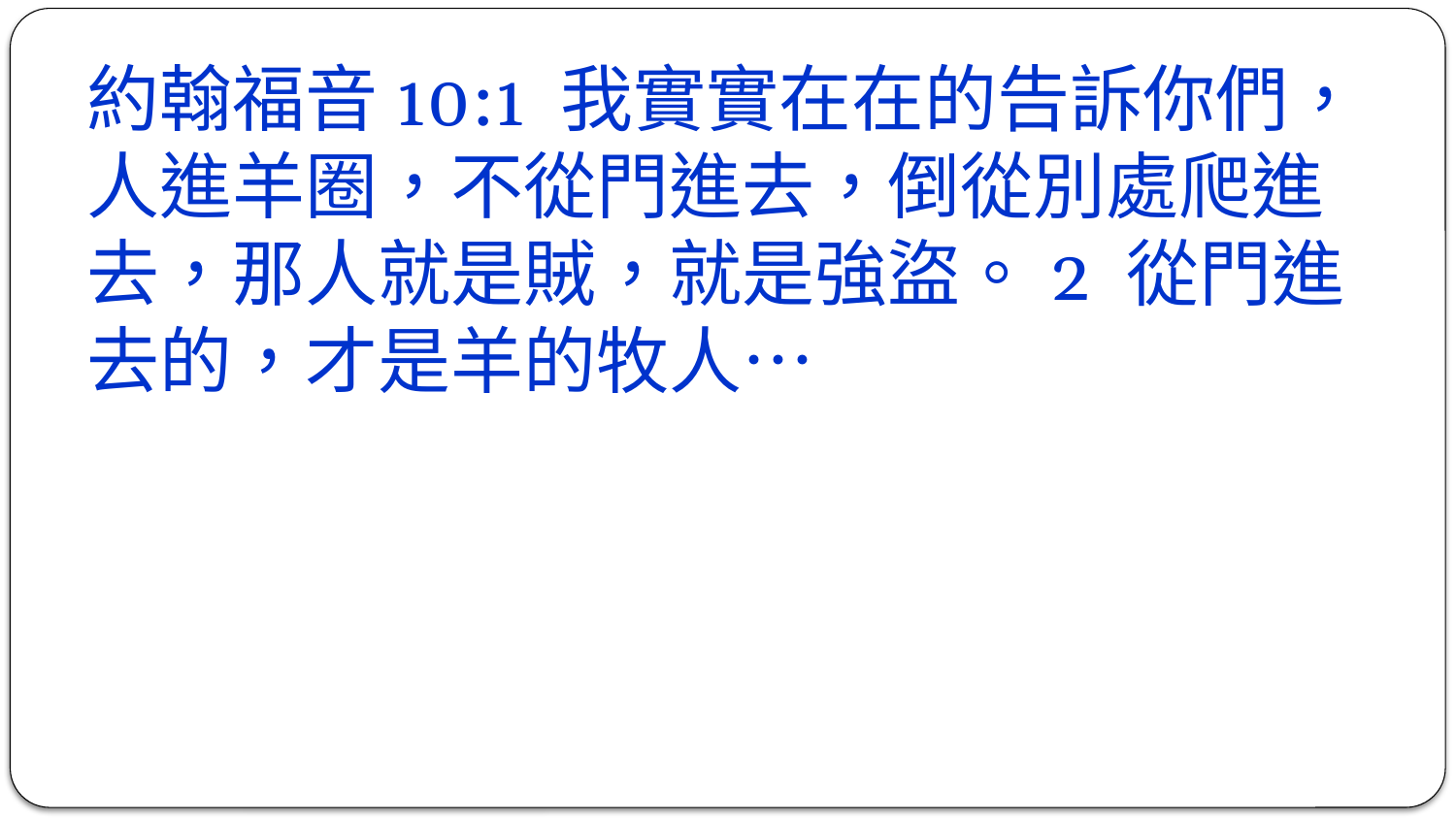

約翰福音10:1 我實實在在的告訴你們，人進羊圈，不從門進去，倒從別處爬進去，那人就是賊，就是強盜。2 從門進去的，才是羊的牧人…